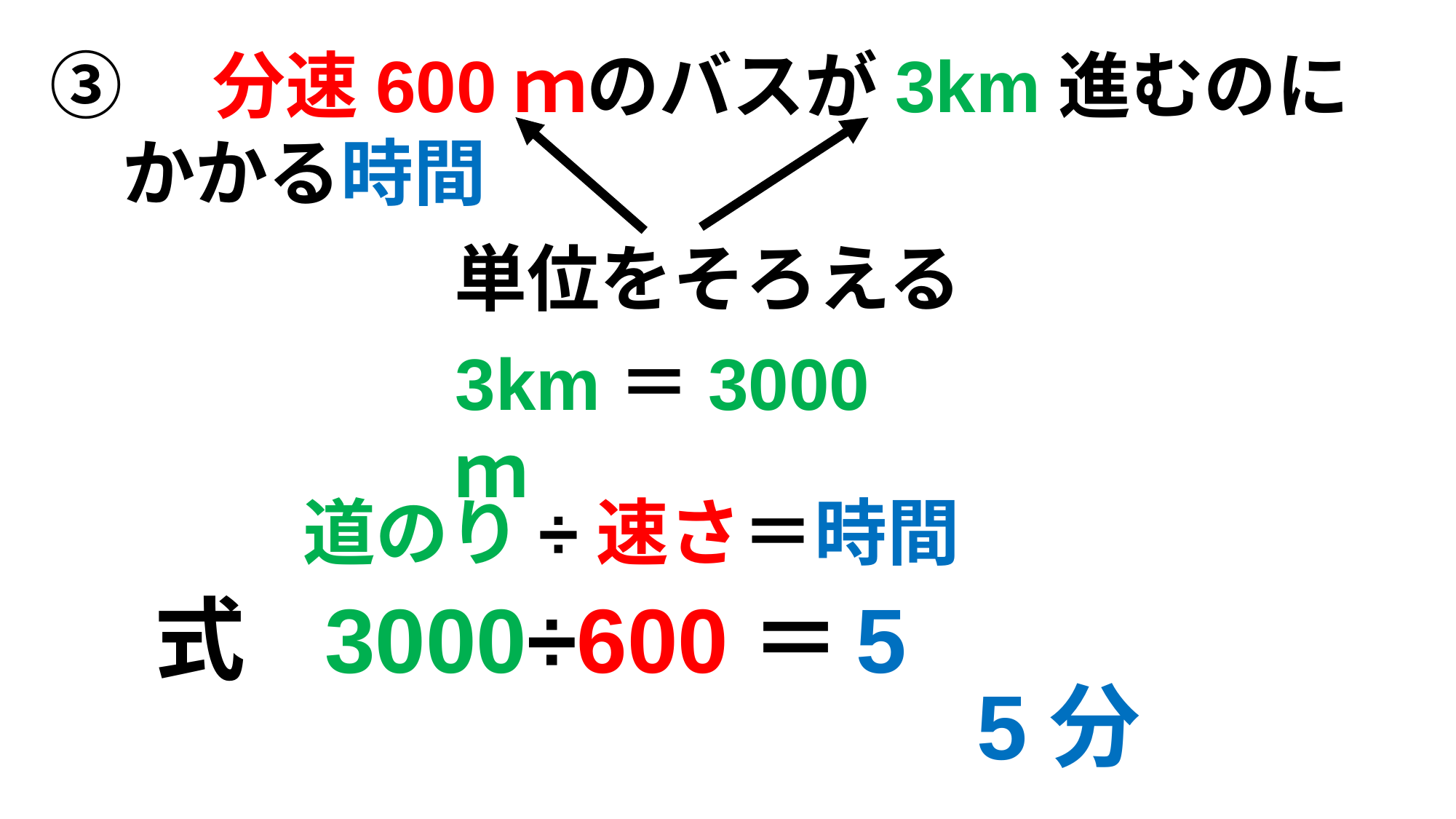

③　分速600ｍのバスが3km進むのに
　かかる時間
単位をそろえる
3km＝3000ｍ
道のり÷速さ＝時間
5
3000÷600＝
式
5分